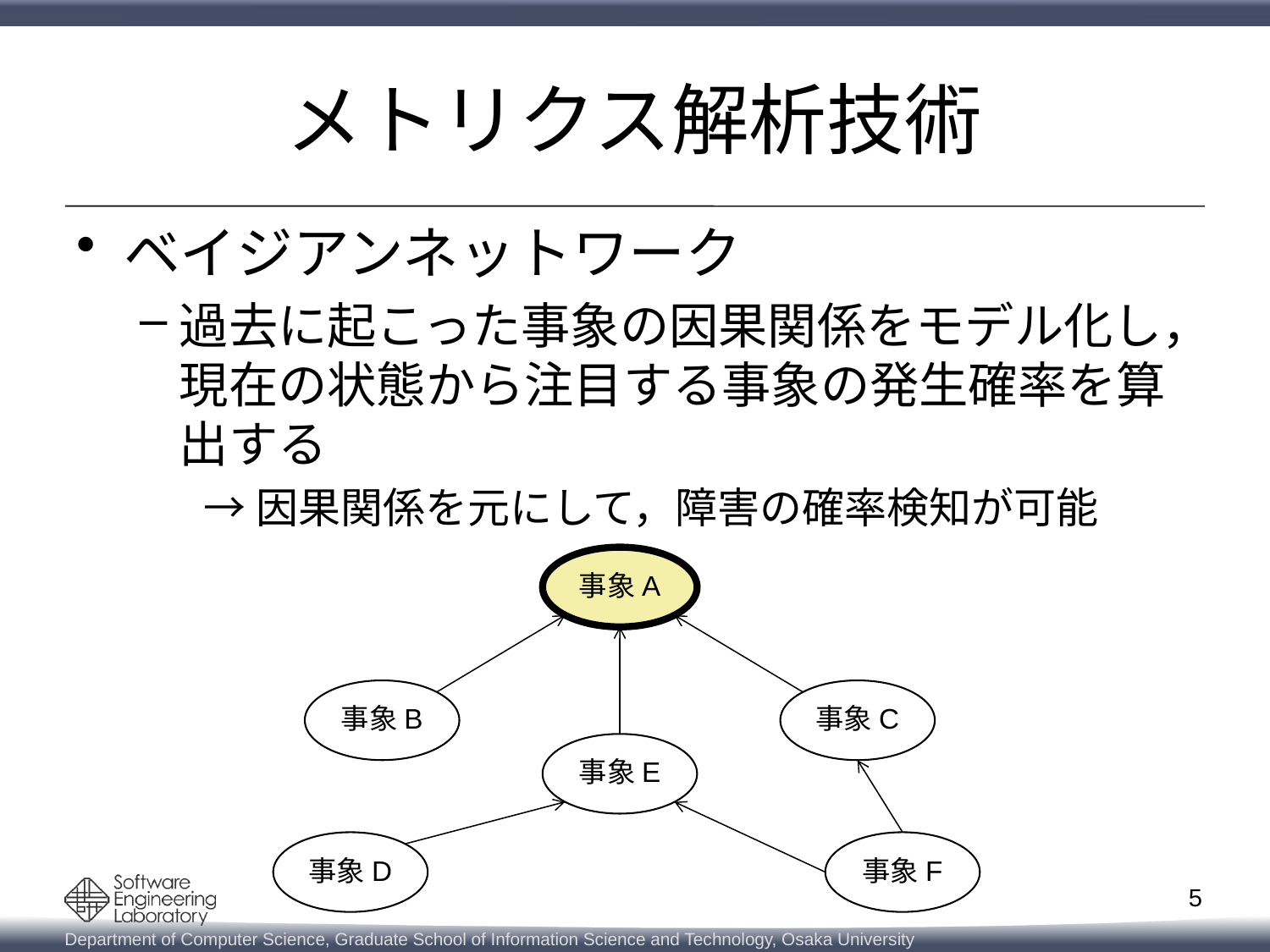

# メトリクス解析技術
ベイジアンネットワーク
過去に起こった事象の因果関係をモデル化し，現在の状態から注目する事象の発生確率を算出する
→因果関係を元にして，障害の確率検知が可能

事象A
事象B
事象C
事象E
事象D
事象F
5